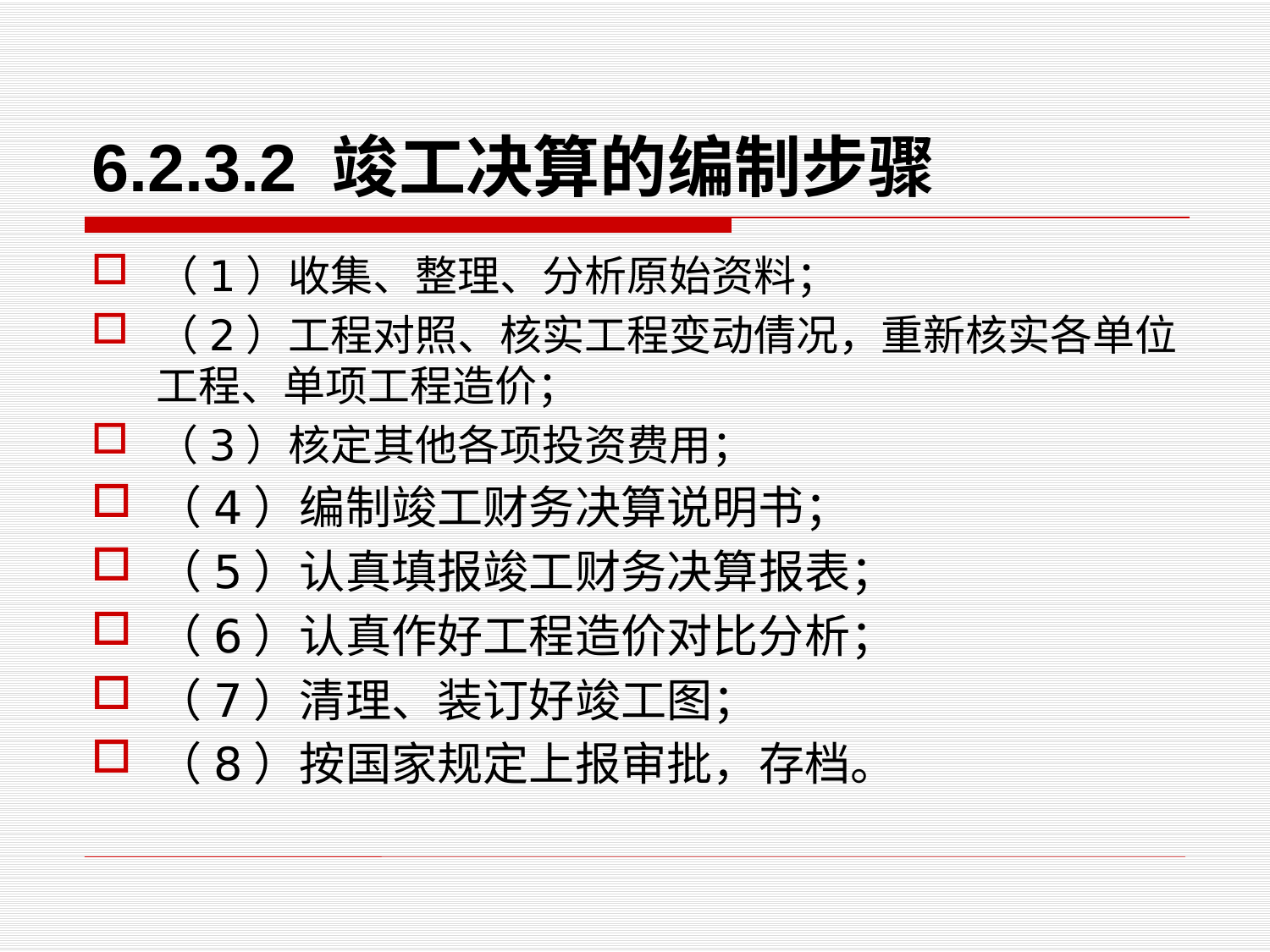

# 6.2.3.2 竣工决算的编制步骤
（1）收集、整理、分析原始资料；
（2）工程对照、核实工程变动倩况，重新核实各单位工程、单项工程造价；
（3）核定其他各项投资费用；
（4）编制竣工财务决算说明书；
（5）认真填报竣工财务决算报表；
（6）认真作好工程造价对比分析；
（7）清理、装订好竣工图；
（8）按国家规定上报审批，存档。